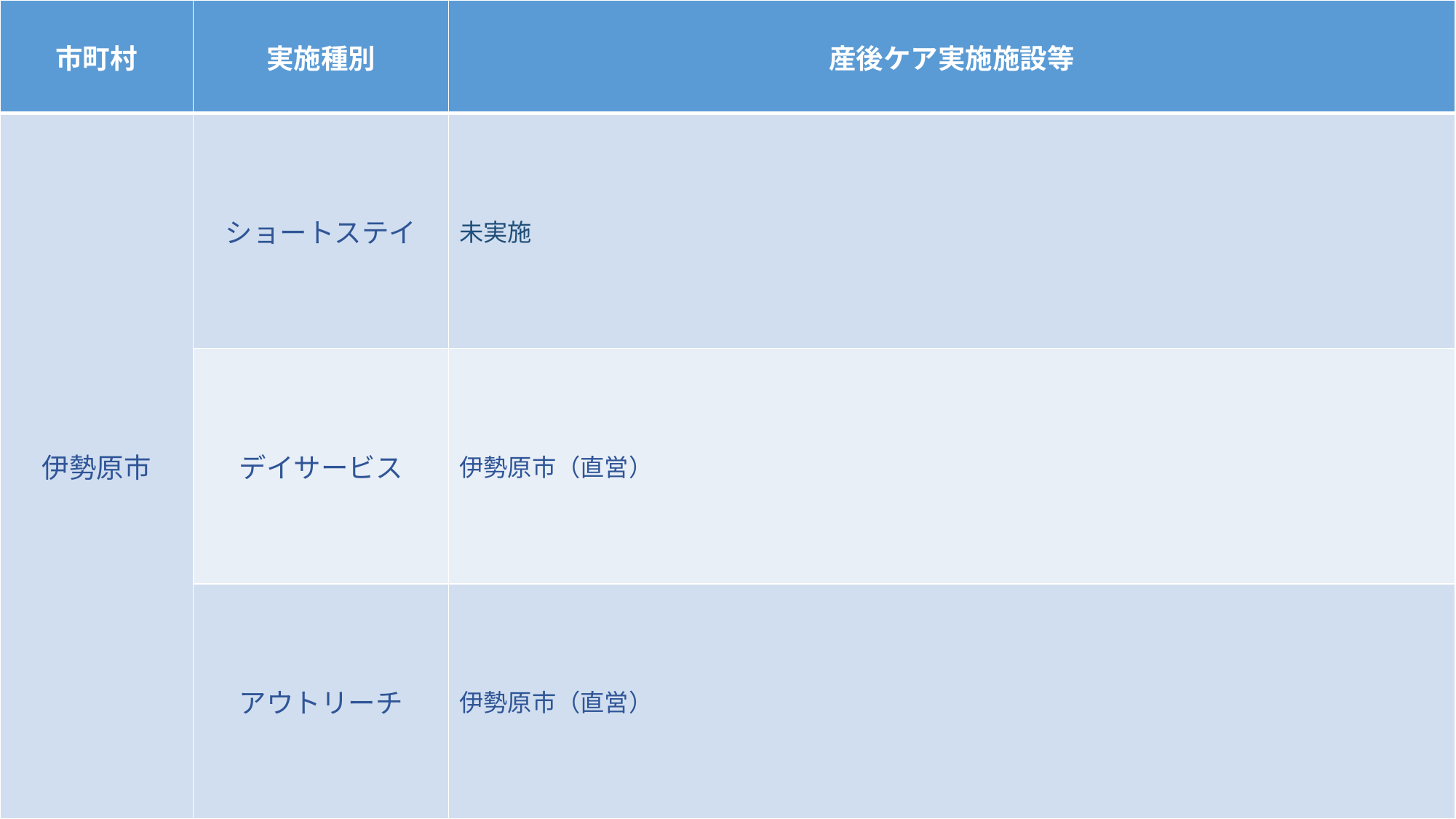

| 市町村 | 実施種別 | 産後ケア実施施設等 |
| --- | --- | --- |
| 伊勢原市 | ショートステイ | 未実施 |
|  | デイサービス | 伊勢原市（直営） |
|  | アウトリーチ | 伊勢原市（直営） |